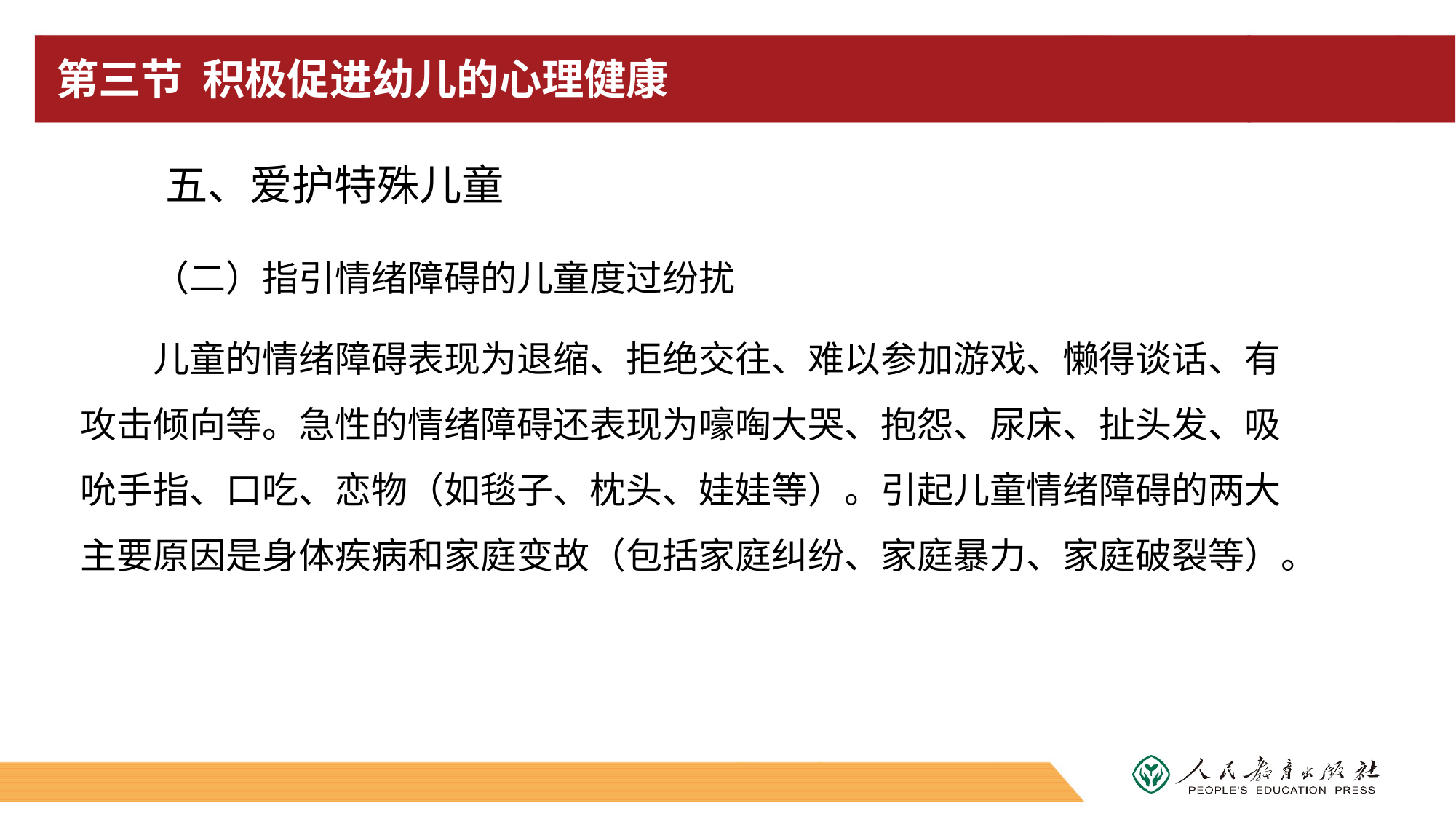

# 第三节  积极促进幼儿的心理健康
五、爱护特殊儿童
（二）指引情绪障碍的儿童度过纷扰
儿童的情绪障碍表现为退缩、拒绝交往、难以参加游戏、懒得谈话、有攻击倾向等。急性的情绪障碍还表现为嚎啕大哭、抱怨、尿床、扯头发、吸吮手指、口吃、恋物（如毯子、枕头、娃娃等）。引起儿童情绪障碍的两大主要原因是身体疾病和家庭变故（包括家庭纠纷、家庭暴力、家庭破裂等）。